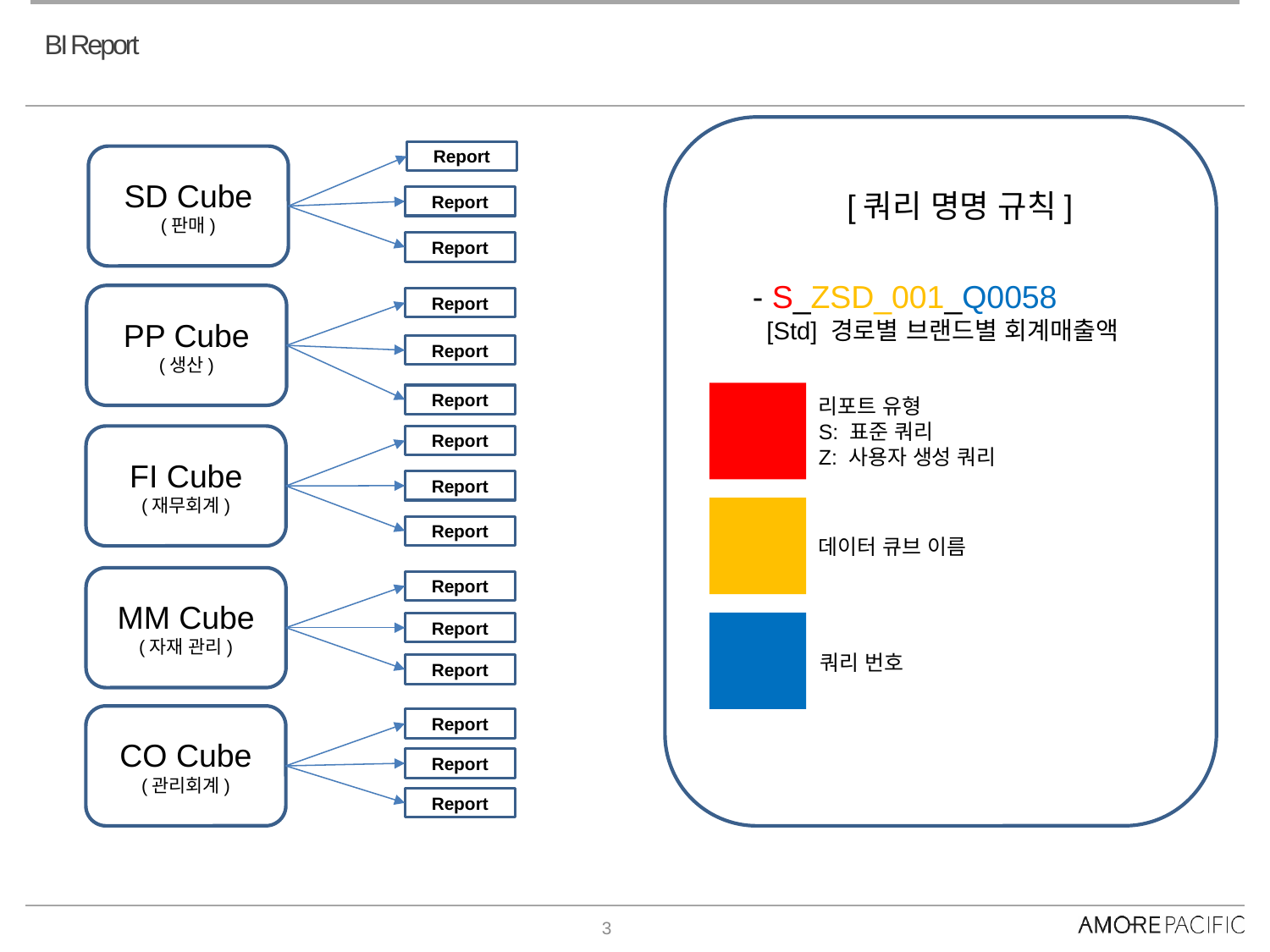

# BI Report

[쿼리 명명 규칙]
리포트 유형
S: 표준 쿼리
Z: 사용자 생성 쿼리

데이터 큐브 이름

쿼리 번호
Report
SD Cube
(판매)
Report
Report
- S_ZSD_001_Q0058
  [Std] 경로별 브랜드별 회계매출액

PP Cube
(생산)
Report
Report
Report
FI Cube
(재무회계)
Report
Report
Report
MM Cube
(자재 관리)
Report
Report
Report
CO Cube
(관리회계)
Report
Report
Report
3